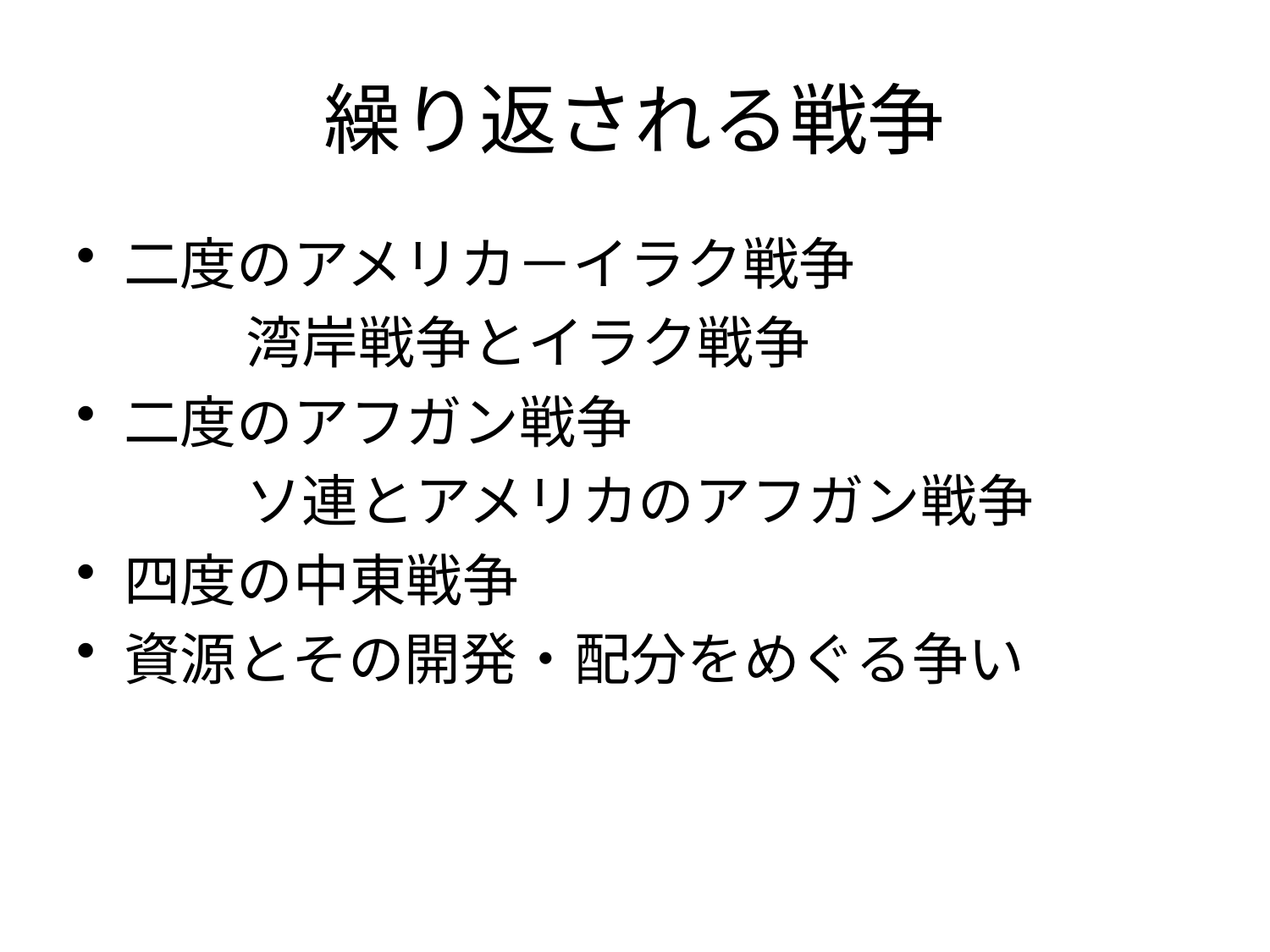

# 繰り返される戦争
二度のアメリカ－イラク戦争
　　　湾岸戦争とイラク戦争
二度のアフガン戦争
　　　ソ連とアメリカのアフガン戦争
四度の中東戦争
資源とその開発・配分をめぐる争い